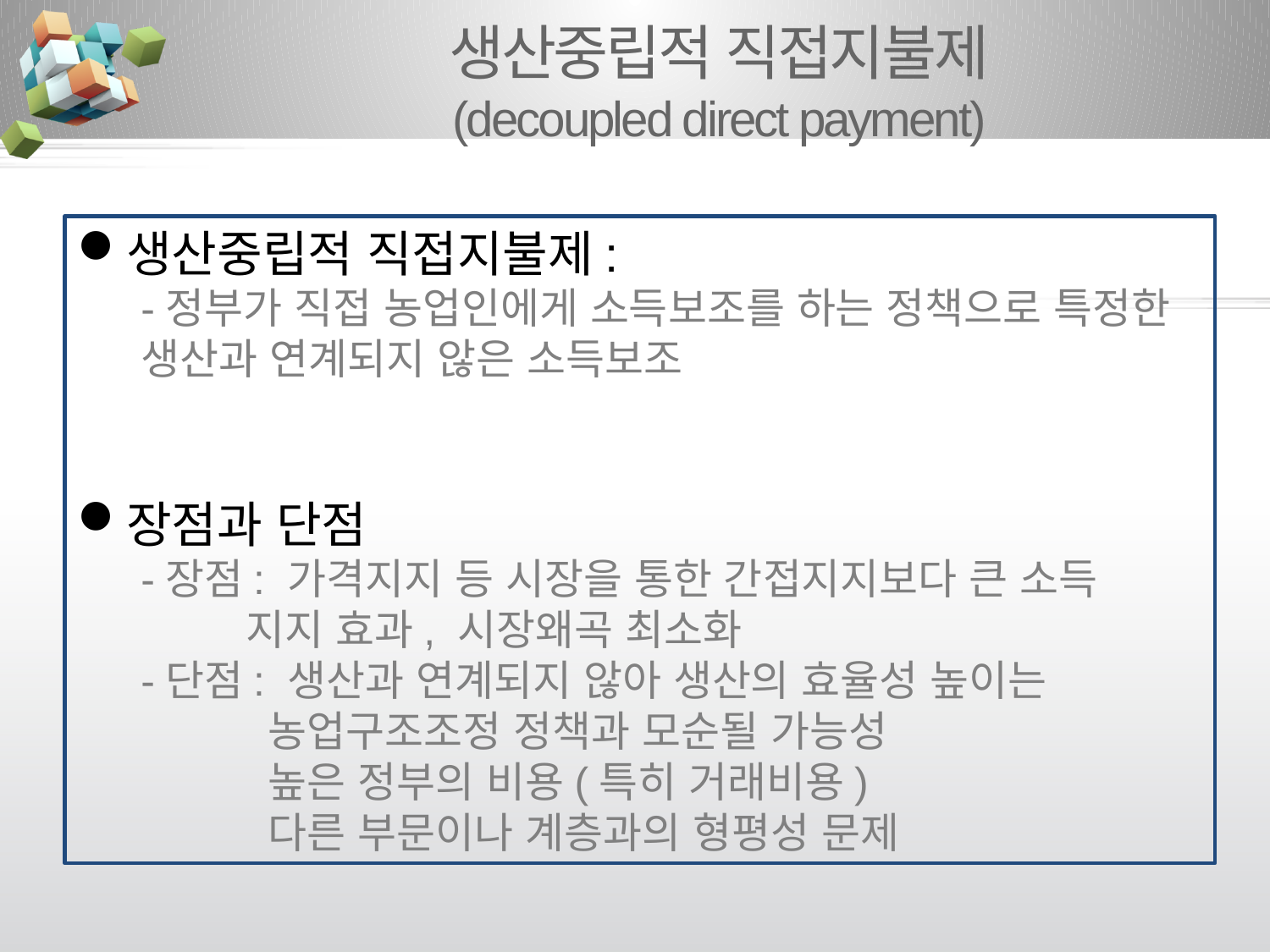

# 생산중립적 직접지불제 (decoupled direct payment)
생산중립적 직접지불제:
-정부가 직접 농업인에게 소득보조를 하는 정책으로 특정한 생산과 연계되지 않은 소득보조

장점과 단점
-장점: 가격지지 등 시장을 통한 간접지지보다 큰 소득
        지지 효과, 시장왜곡 최소화
-단점: 생산과 연계되지 않아 생산의 효율성 높이는
농업구조조정 정책과 모순될 가능성
높은 정부의 비용(특히 거래비용)
다른 부문이나 계층과의 형평성 문제